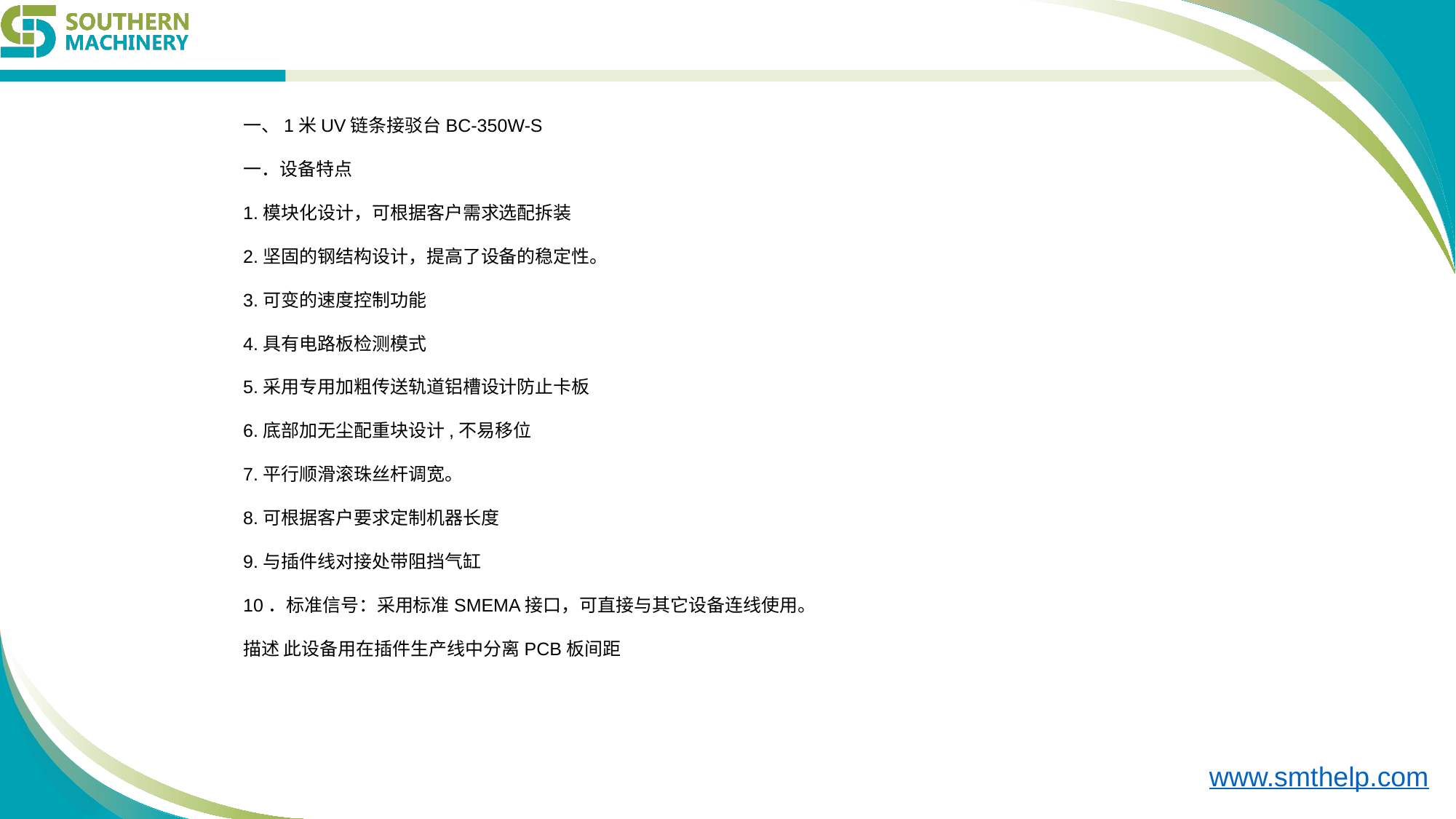

一、1米UV链条接驳台BC-350W-S

一．设备特点

1.模块化设计，可根据客户需求选配拆装

2.坚固的钢结构设计，提高了设备的稳定性。

3.可变的速度控制功能

4.具有电路板检测模式

5.采用专用加粗传送轨道铝槽设计防止卡板

6.底部加无尘配重块设计,不易移位

7.平行顺滑滚珠丝杆调宽。

8.可根据客户要求定制机器长度

9.与插件线对接处带阻挡气缸

10．标准信号：采用标准SMEMA接口，可直接与其它设备连线使用。

描述 此设备用在插件生产线中分离PCB板间距